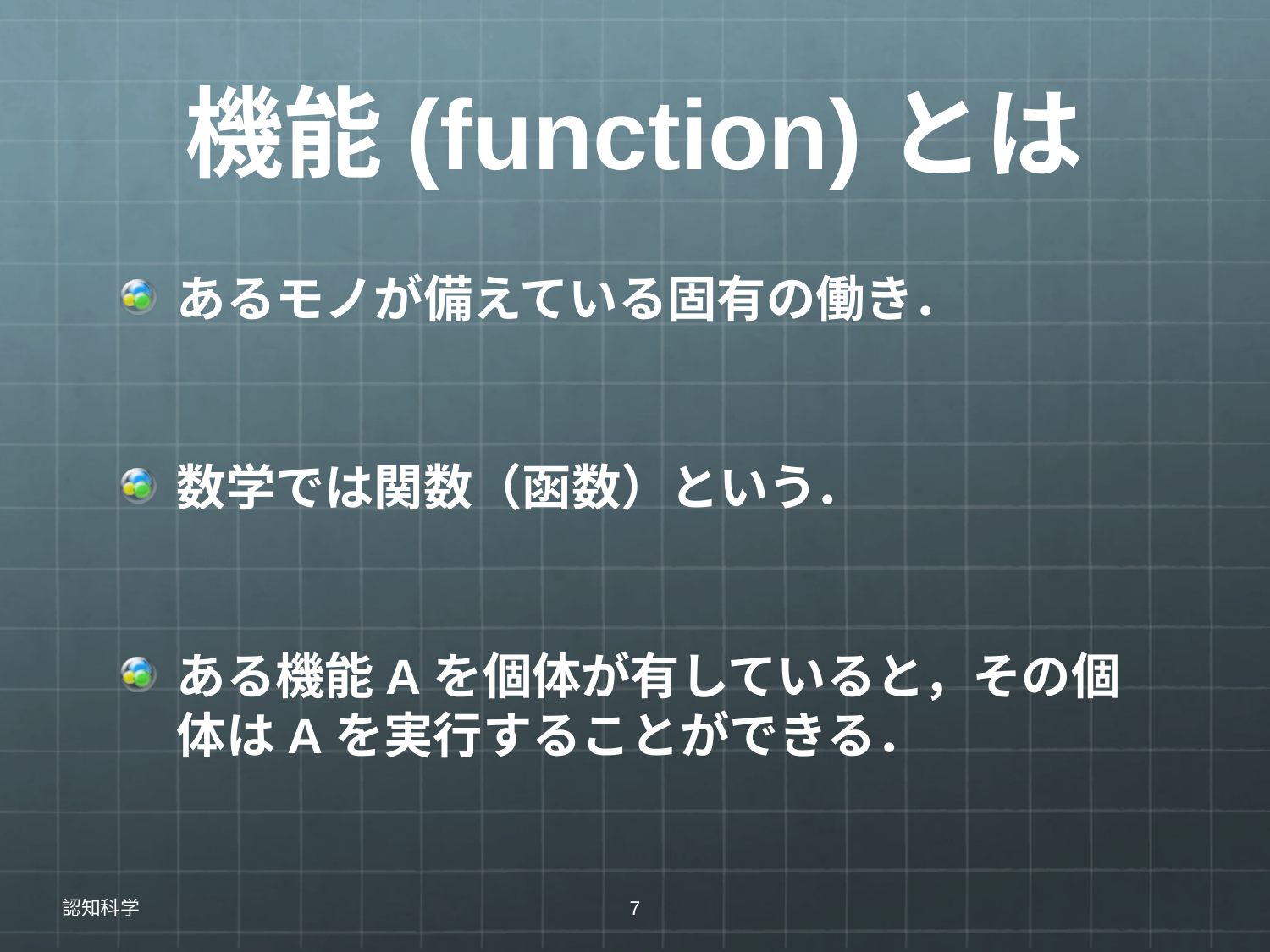

# 機能(function)とは
あるモノが備えている固有の働き．

数学では関数（函数）という．

ある機能Aを個体が有していると，その個体はAを実行することができる．
認知科学
7